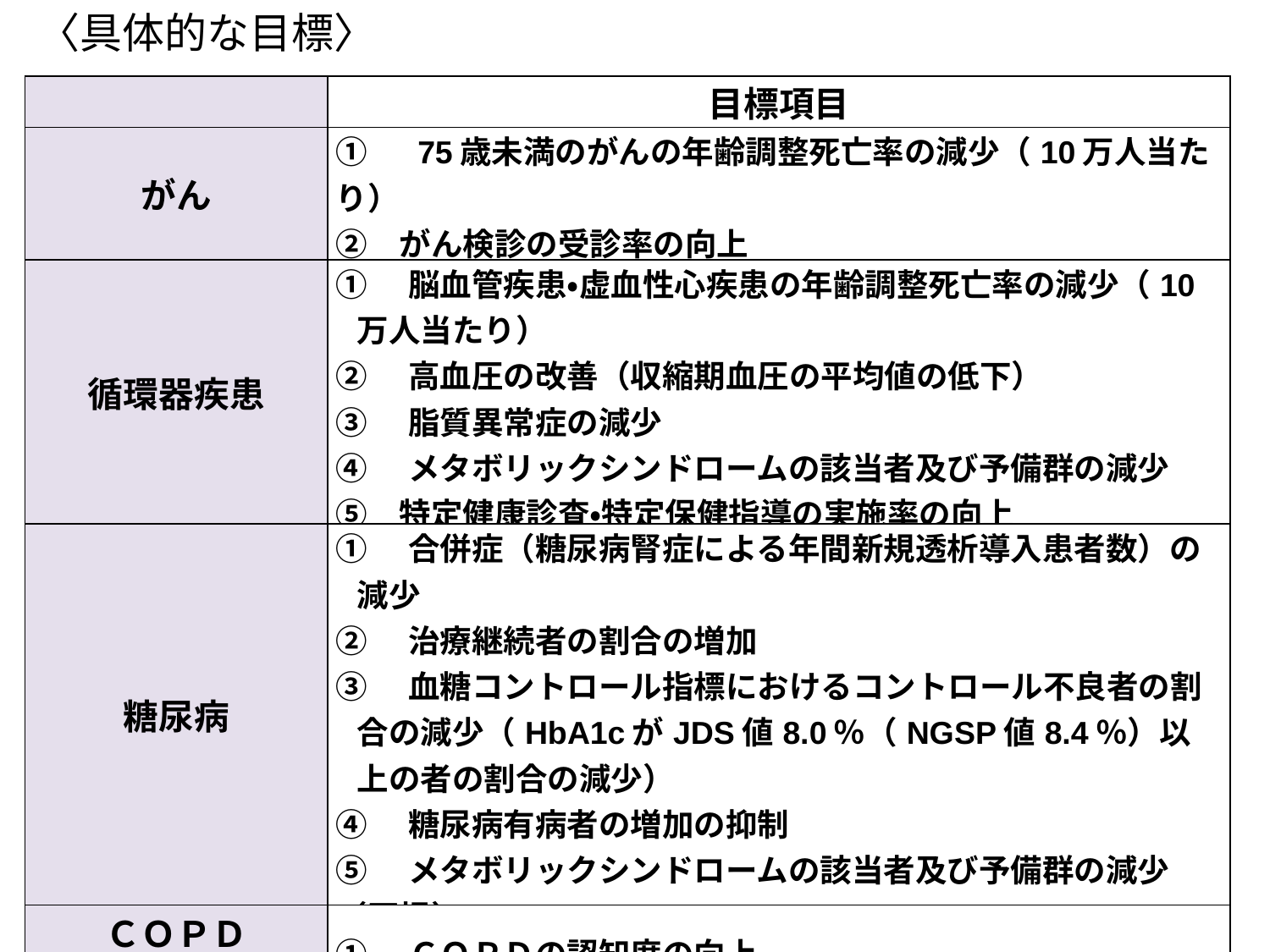

〈具体的な目標〉

|  | 目標項目 |
| --- | --- |
| がん | ①　75歳未満のがんの年齢調整死亡率の減少（10万人当たり） ②　がん検診の受診率の向上 |
| 循環器疾患 | ①　脳血管疾患・虚血性心疾患の年齢調整死亡率の減少（10万人当たり） ②　高血圧の改善（収縮期血圧の平均値の低下） ③　脂質異常症の減少 ④　メタボリックシンドロームの該当者及び予備群の減少 ⑤　特定健康診査・特定保健指導の実施率の向上 |
| 糖尿病 | ①　合併症（糖尿病腎症による年間新規透析導入患者数）の減少 ②　治療継続者の割合の増加 ③　血糖コントロール指標におけるコントロール不良者の割合の減少（HbA1cがJDS値8.0％（NGSP値8.4％）以上の者の割合の減少） ④　糖尿病有病者の増加の抑制 ⑤　メタボリックシンドロームの該当者及び予備群の減少（再掲） ⑥　特定健康診査・特定保健指導の実施率の向上（再掲） |
| ＣＯＰＤ （慢性閉塞性肺疾患） | ①　ＣＯＰＤの認知度の向上 |